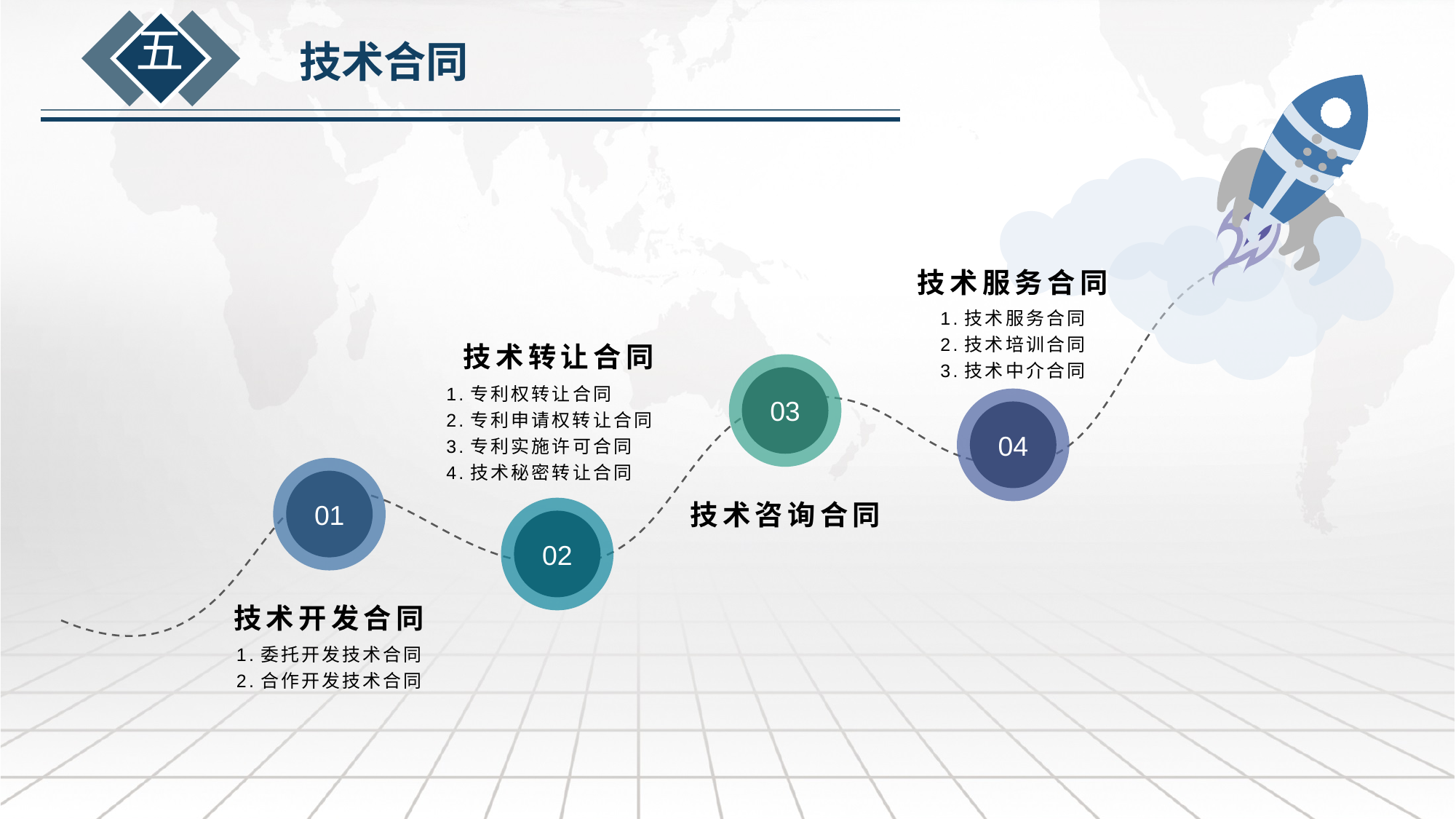

五

技术合同

技术服务合同

1.技术服务合同
2.技术培训合同
3.技术中介合同
技术转让合同

1.专利权转让合同
2.专利申请权转让合同
3.专利实施许可合同
4.技术秘密转让合同
03

04

技术咨询合同
01

02
技术开发合同
1.委托开发技术合同
2.合作开发技术合同